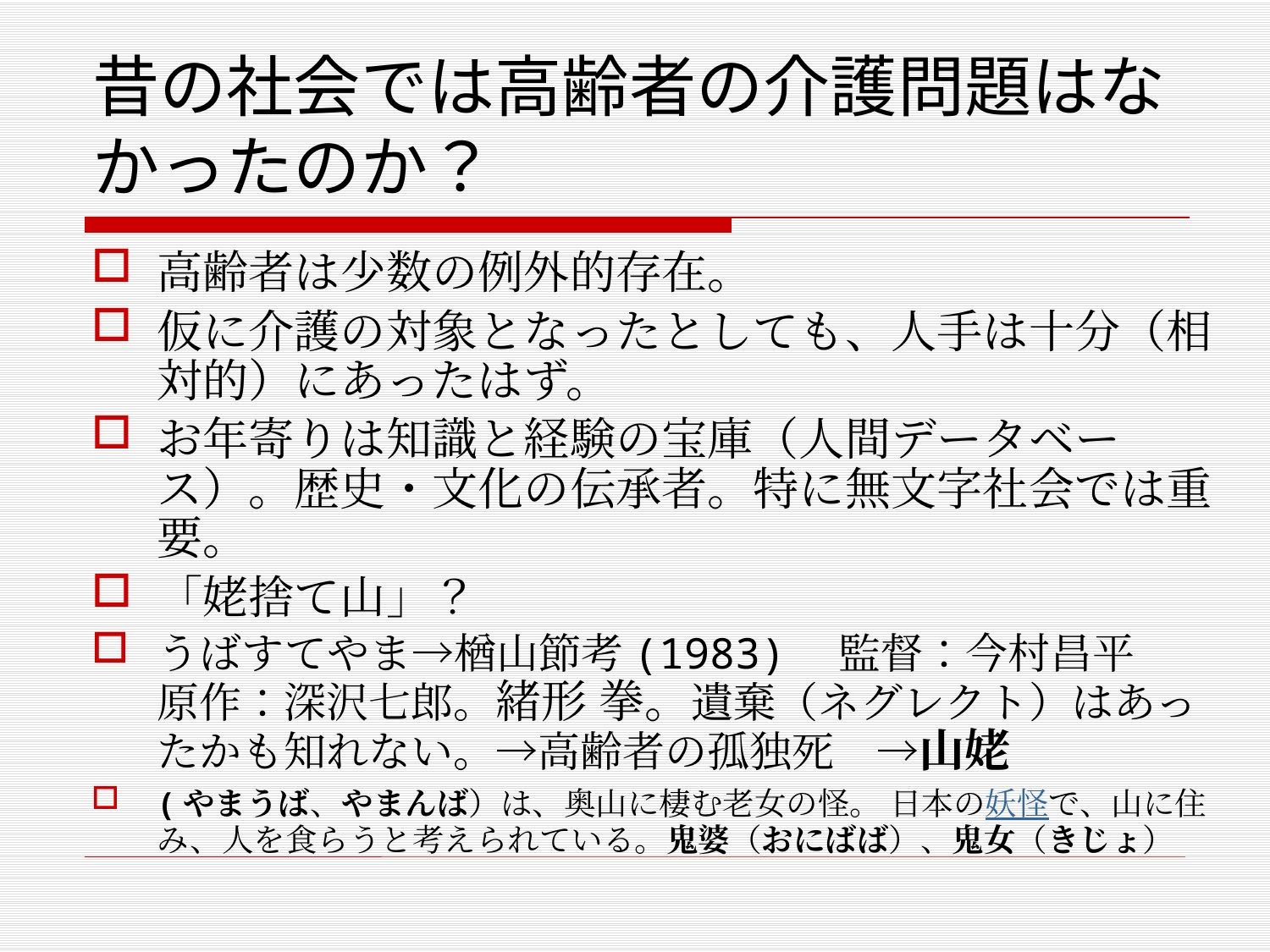

# 昔の社会では高齢者の介護問題はなかったのか？
高齢者は少数の例外的存在。
仮に介護の対象となったとしても、人手は十分（相対的）にあったはず。
お年寄りは知識と経験の宝庫（人間データベース）。歴史・文化の伝承者。特に無文字社会では重要。
「姥捨て山」？
うばすてやま→楢山節考(1983)　監督：今村昌平　原作：深沢七郎。緒形 拳。遺棄（ネグレクト）はあったかも知れない。→高齢者の孤独死　→山姥
(やまうば、やまんば）は、奥山に棲む老女の怪。 日本の妖怪で、山に住み、人を食らうと考えられている。鬼婆（おにばば）、鬼女（きじょ）